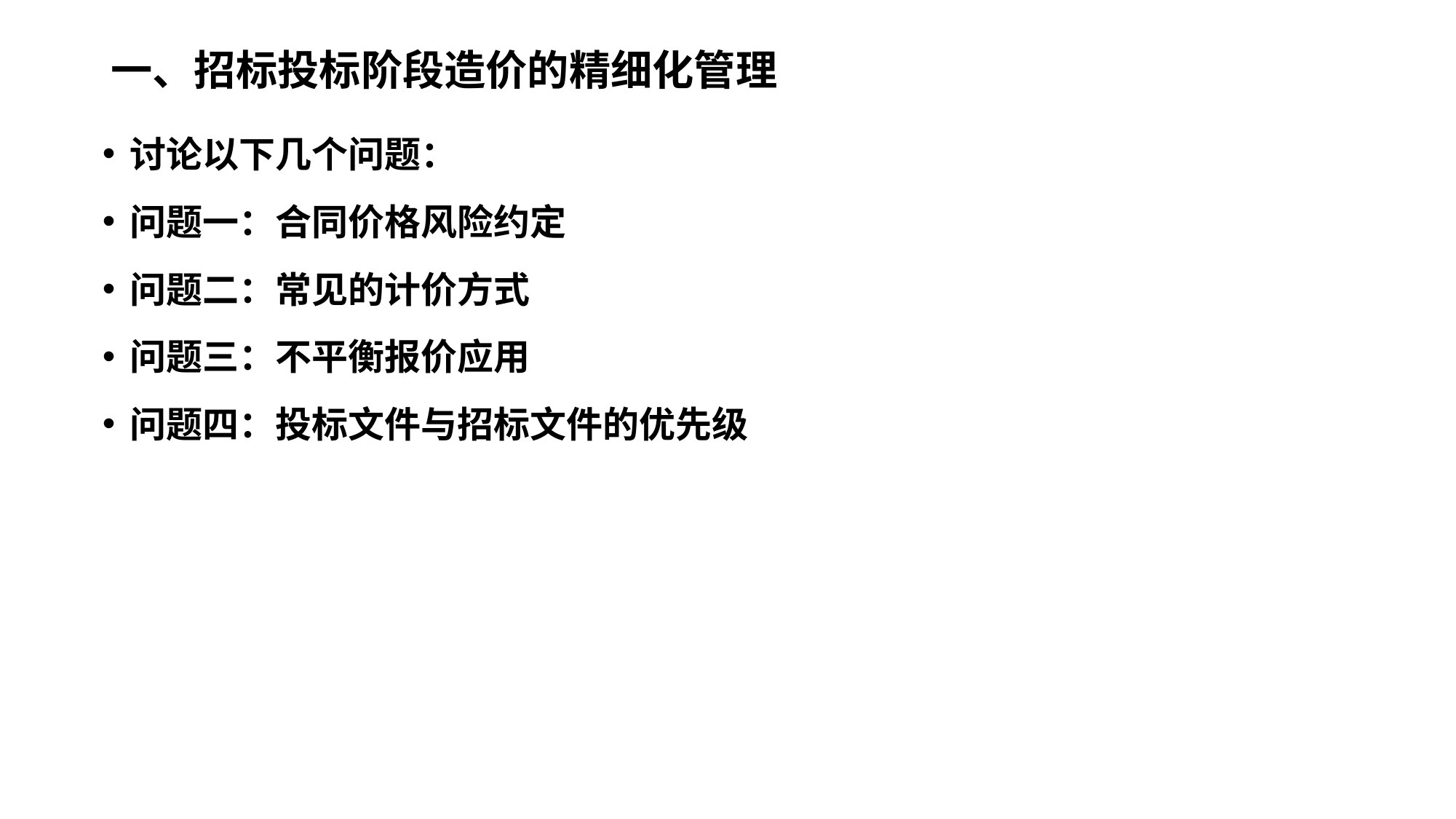

# 一、招标投标阶段造价的精细化管理
讨论以下几个问题：
问题一：合同价格风险约定
问题二：常见的计价方式
问题三：不平衡报价应用
问题四：投标文件与招标文件的优先级